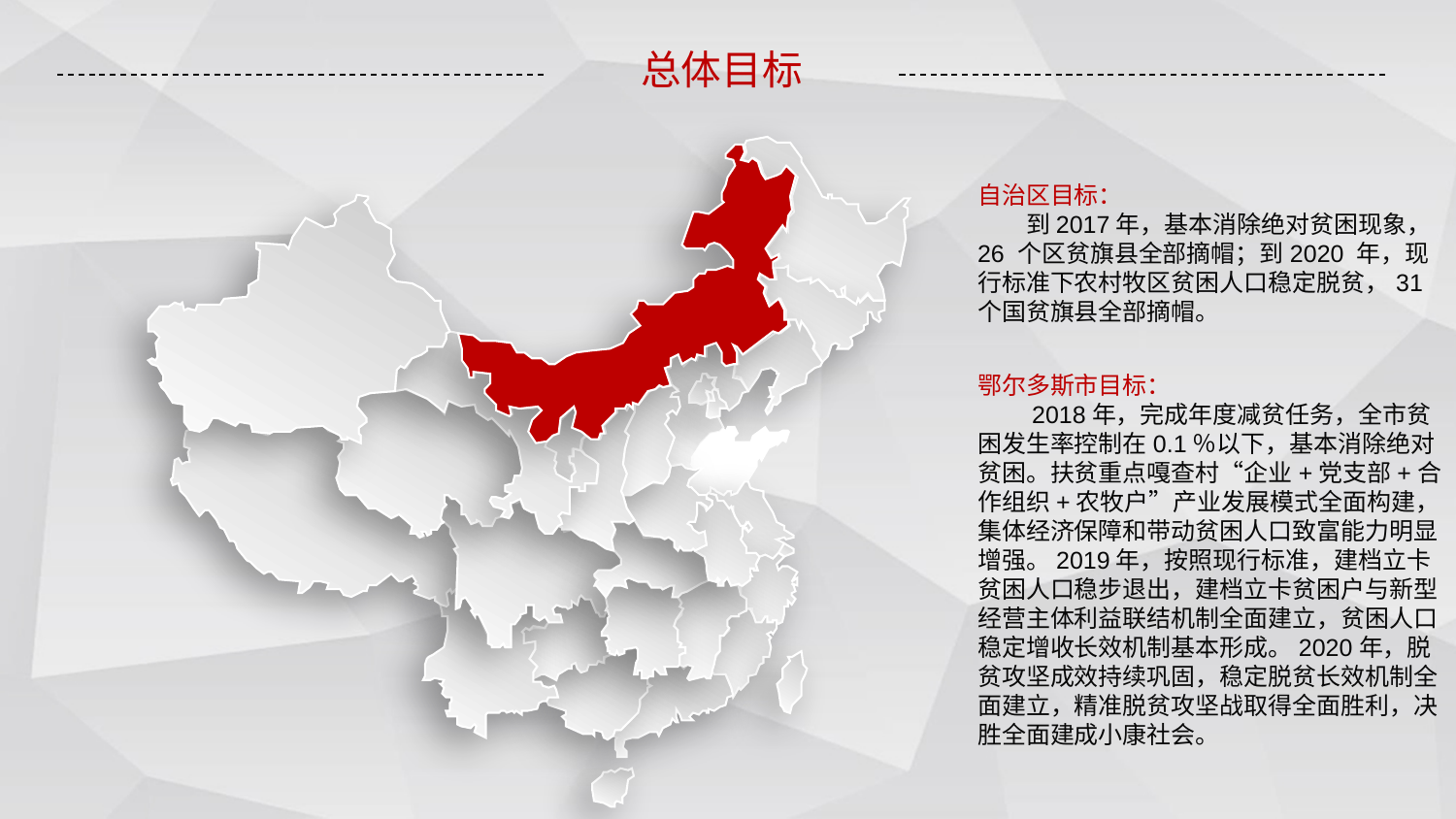

总体目标

自治区目标：
        到2017年，基本消除绝对贫困现象，26 个区贫旗县全部摘帽；到2020 年，现行标准下农村牧区贫困人口稳定脱贫，31个国贫旗县全部摘帽。

鄂尔多斯市目标：
        2018年，完成年度减贫任务，全市贫困发生率控制在0.1％以下，基本消除绝对贫困。扶贫重点嘎查村“企业+党支部+合作组织+农牧户”产业发展模式全面构建，集体经济保障和带动贫困人口致富能力明显增强。2019年，按照现行标准，建档立卡贫困人口稳步退出，建档立卡贫困户与新型经营主体利益联结机制全面建立，贫困人口稳定增收长效机制基本形成。2020年，脱贫攻坚成效持续巩固，稳定脱贫长效机制全面建立，精准脱贫攻坚战取得全面胜利，决胜全面建成小康社会。